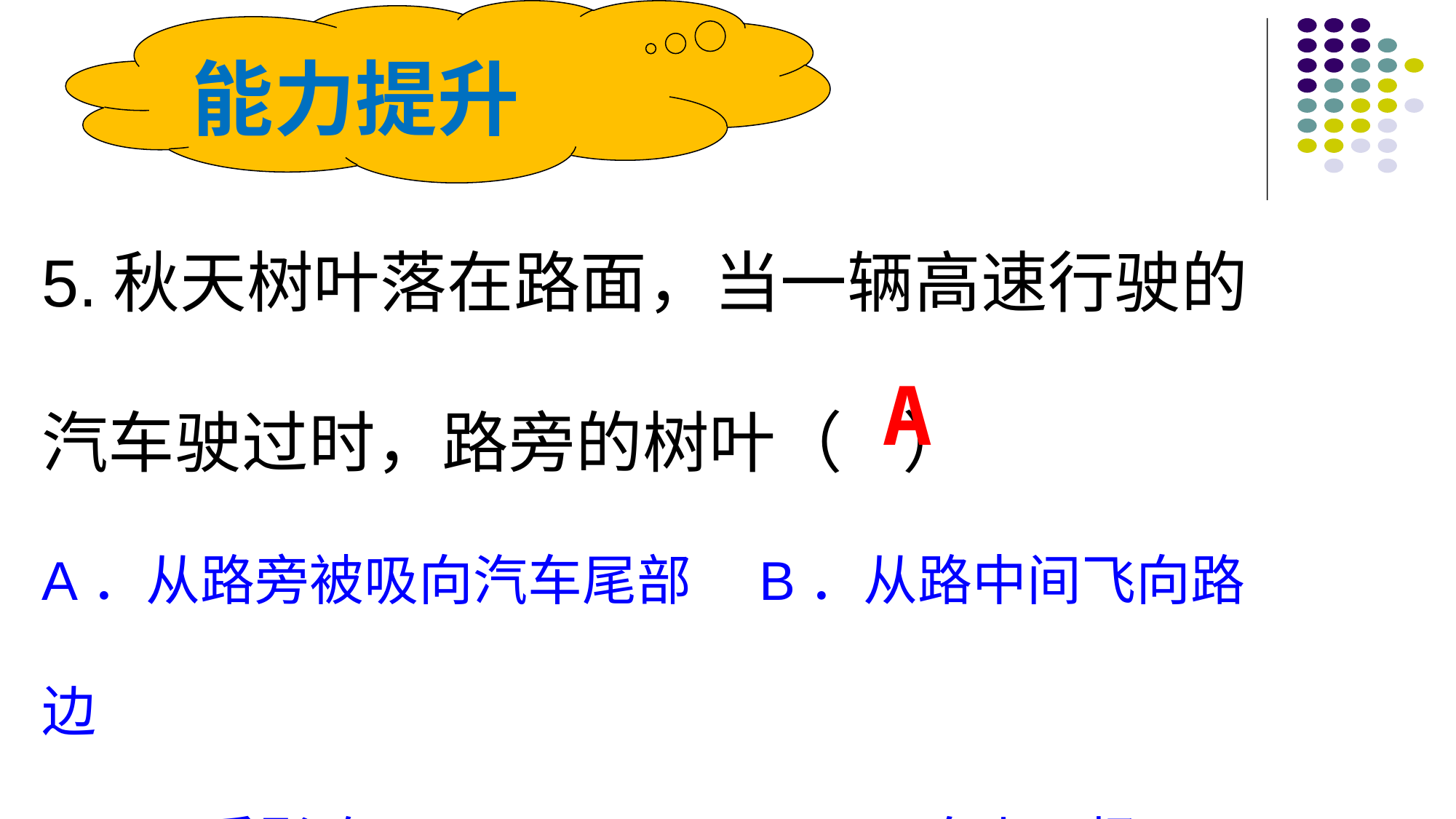

能力提升
5.秋天树叶落在路面，当一辆高速行驶的汽车驶过时，路旁的树叶（    ）
A．从路旁被吸向汽车尾部　B．从路中间飞向路边
C．不受影响　　　　　　　D．只向上飞扬
A